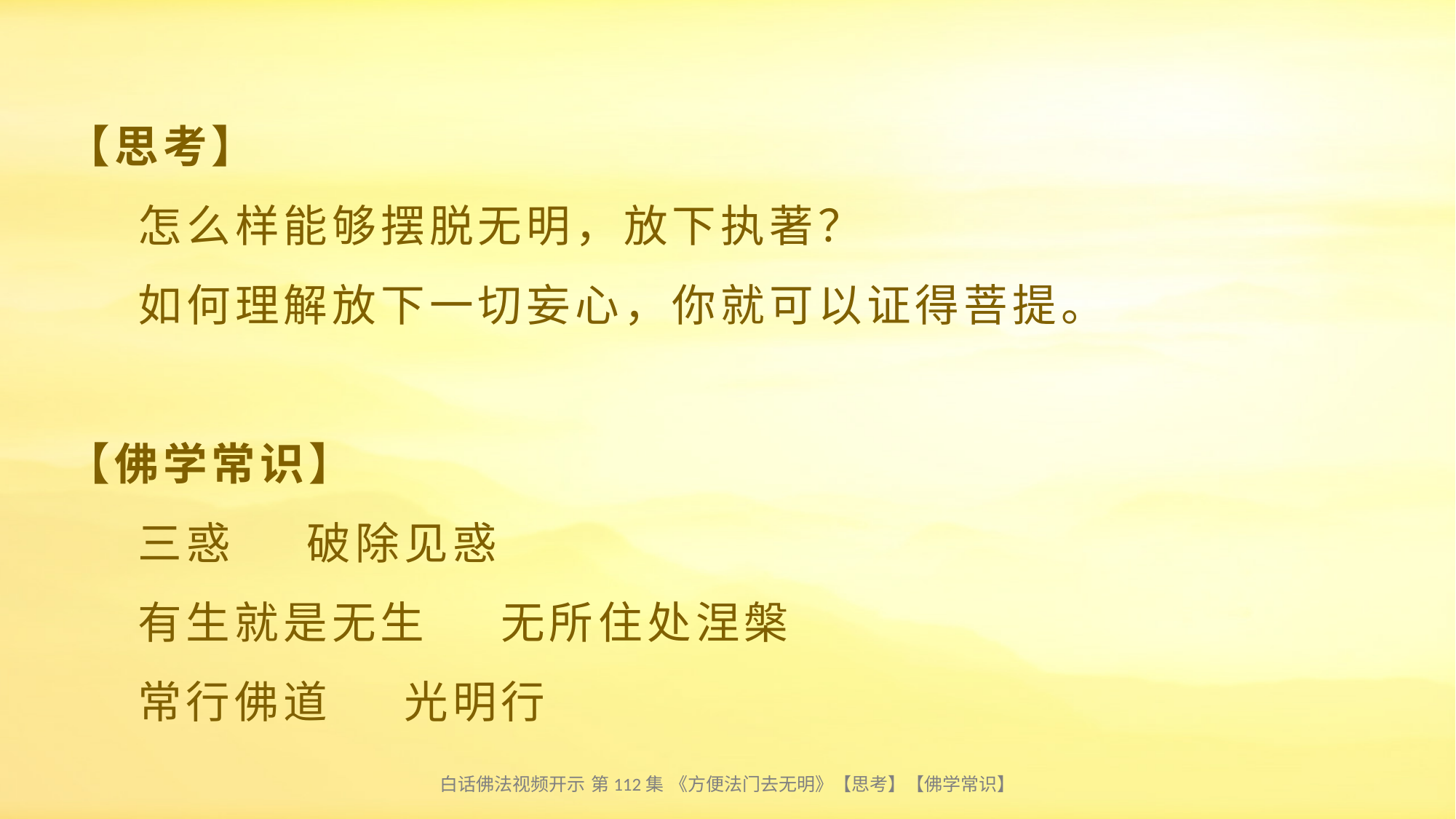

# 【思考】 怎么样能够摆脱无明，放下执著？ 如何理解放下一切妄心，你就可以证得菩提。 【佛学常识】 三惑     破除见惑 有生就是无生     无所住处涅槃 常行佛道     光明行
白话佛法视频开示 第112集 《方便法门去无明》【思考】【佛学常识】